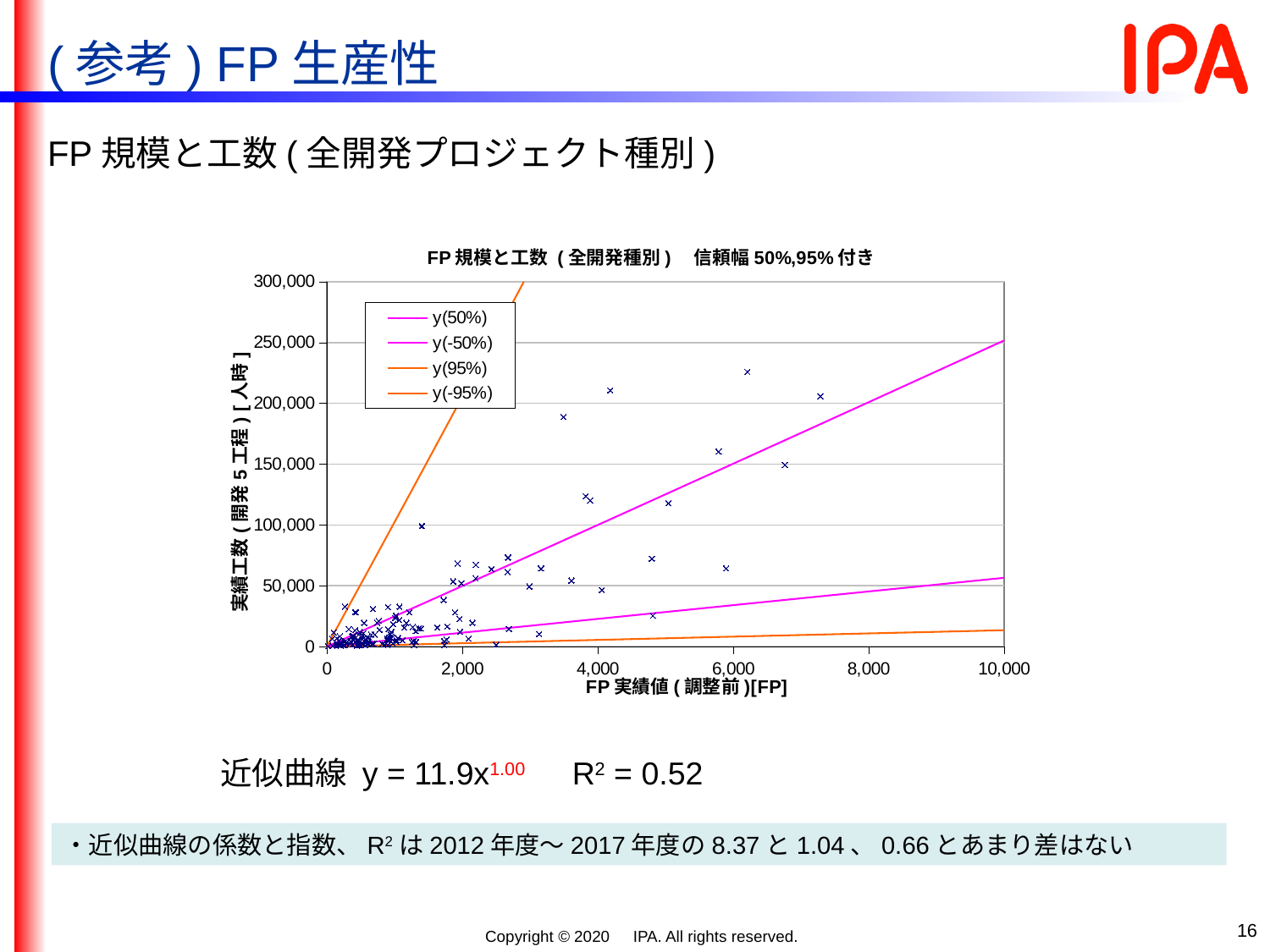

(参考) FP生産性
FP規模と工数(全開発プロジェクト種別)

### Chart: FP規模と工数 (全開発種別)　信頼幅50%,95%付き

| Category |  |  |  |  |  |
|---|---|---|---|---|---|
近似曲線 y = 11.9x1.00　R2 = 0.52
・近似曲線の係数と指数、R2は2012年度～2017年度の8.37と1.04、0.66とあまり差はない
16